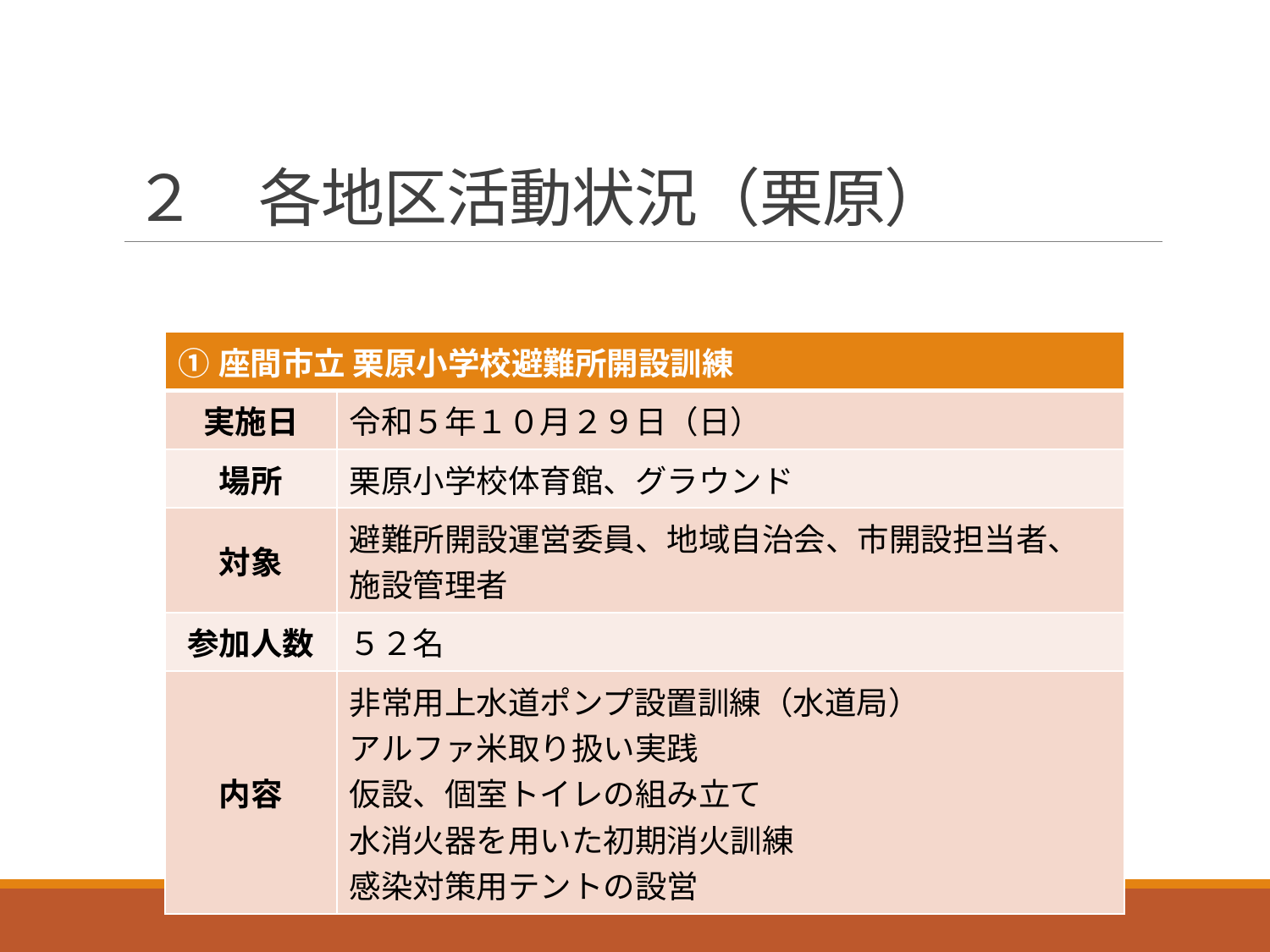

# ２　各地区活動状況（栗原）

| ①座間市立 栗原小学校避難所開設訓練 |  |
| --- | --- |
| 実施日 | 令和５年１０月２９日（日） |
| 場所 | 栗原小学校体育館、グラウンド |
| 対象 | 避難所開設運営委員、地域自治会、市開設担当者、施設管理者 |
| 参加人数 | ５２名 |
| 内容 | 非常用上水道ポンプ設置訓練（水道局） アルファ米取り扱い実践 仮設、個室トイレの組み立て 水消火器を用いた初期消火訓練 感染対策用テントの設営 |